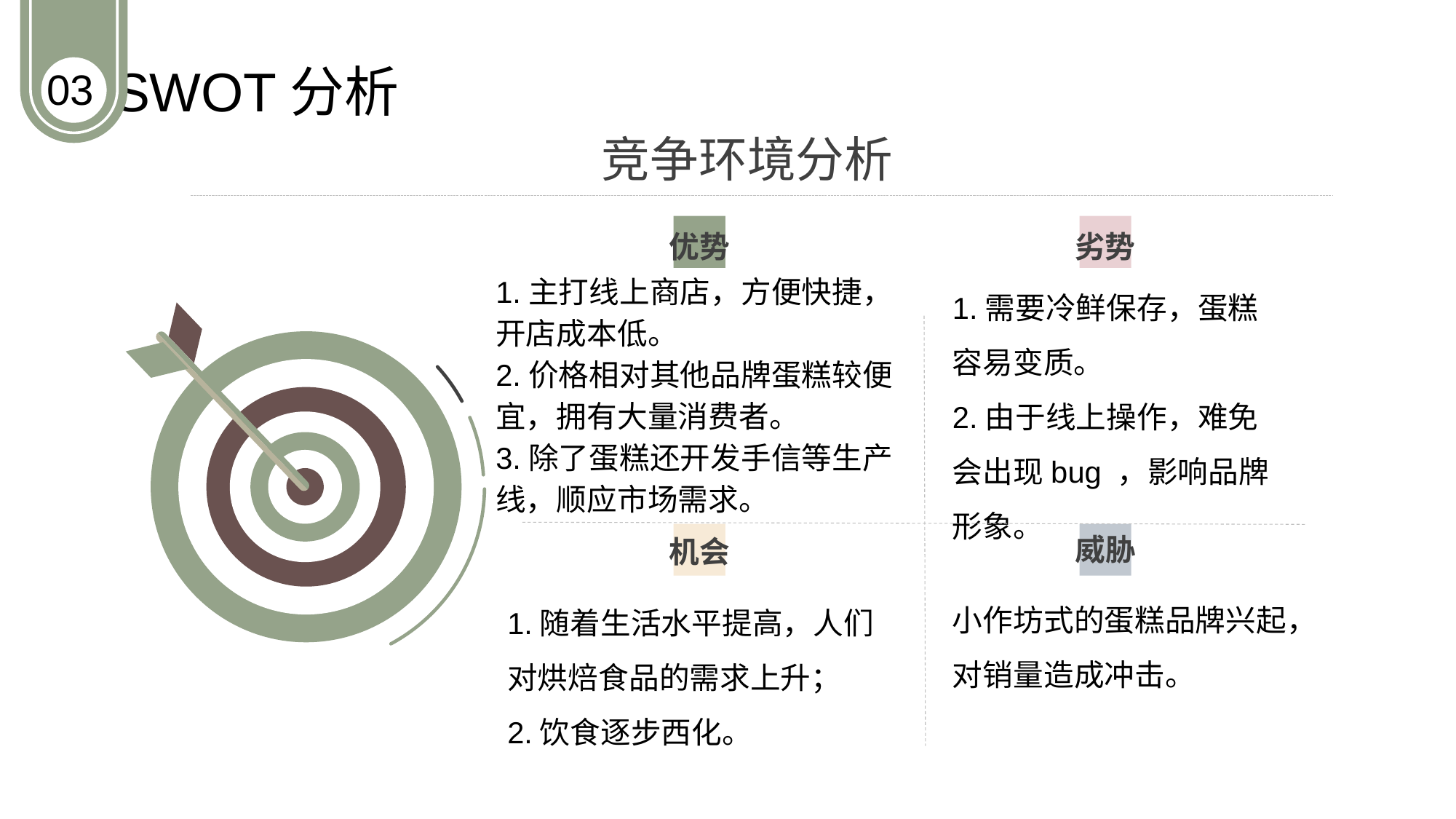

SWOT分析
03
竞争环境分析

劣势
1.需要冷鲜保存，蛋糕容易变质。
2.由于线上操作，难免会出现bug ，影响品牌形象。
优势
1.主打线上商店，方便快捷，开店成本低。
2.价格相对其他品牌蛋糕较便宜，拥有大量消费者。
3.除了蛋糕还开发手信等生产线，顺应市场需求。

威胁
小作坊式的蛋糕品牌兴起，对销量造成冲击。
机会
1.随着生活水平提高，人们对烘焙食品的需求上升；
2.饮食逐步西化。